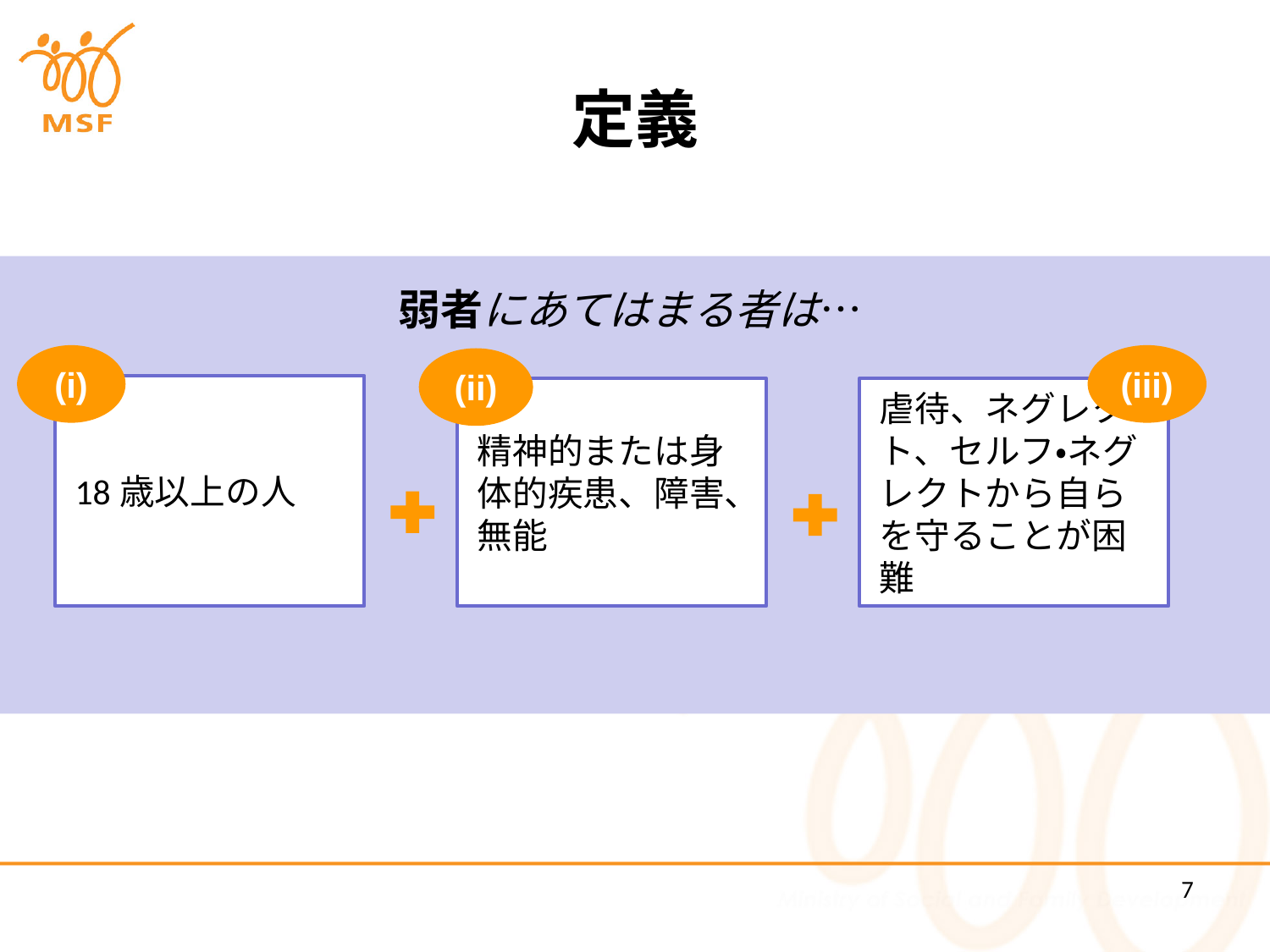

# 定義

弱者にあてはまる者は…
(i)
(iii)
(ii)
18歳以上の人
精神的または身体的疾患、障害、無能
虐待、ネグレクト、セルフ・ネグレクトから自らを守ることが困難

7